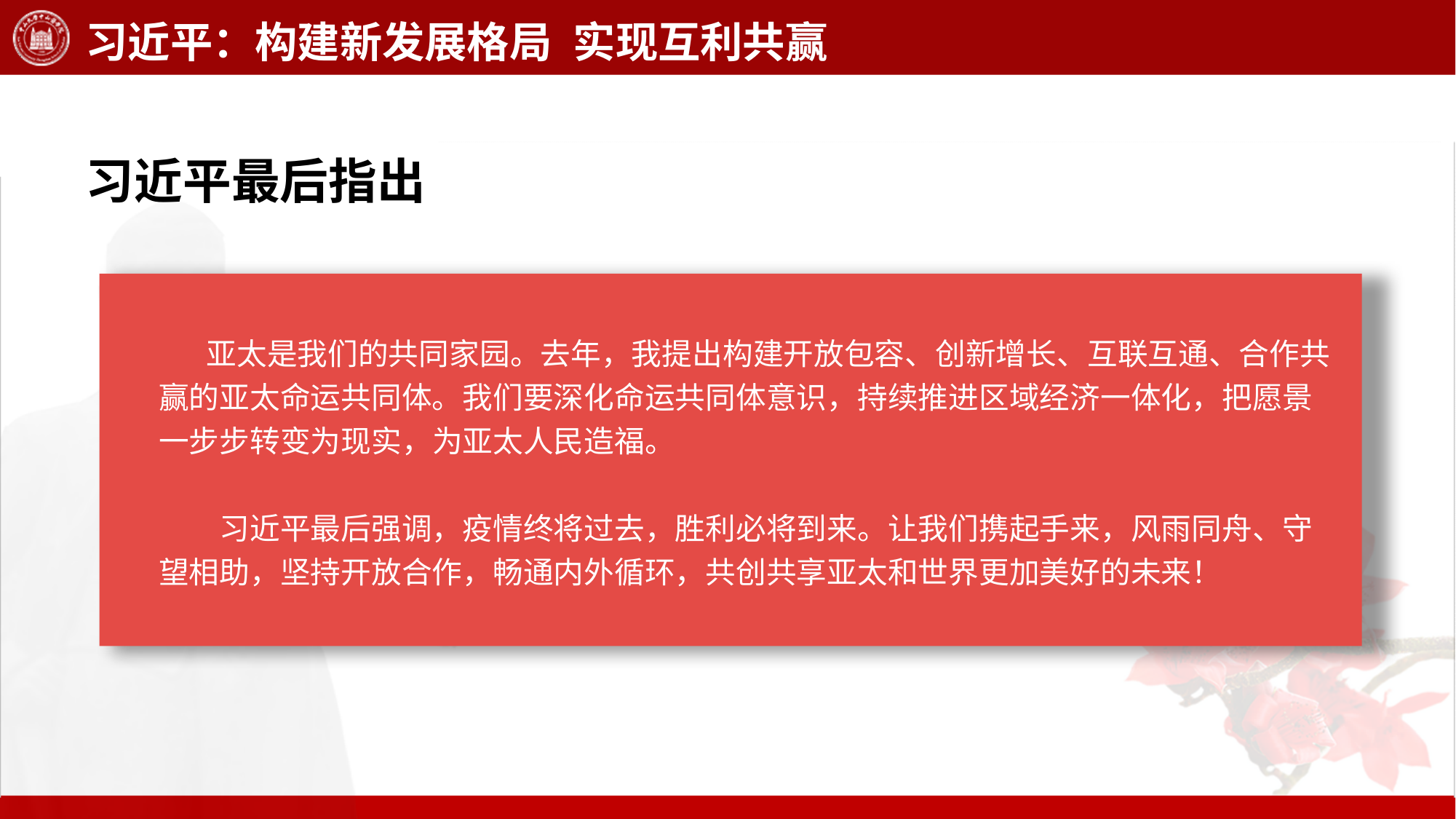

习近平：构建新发展格局 实现互利共赢
习近平最后指出

      亚太是我们的共同家园。去年，我提出构建开放包容、创新增长、互联互通、合作共赢的亚太命运共同体。我们要深化命运共同体意识，持续推进区域经济一体化，把愿景一步步转变为现实，为亚太人民造福。

　　习近平最后强调，疫情终将过去，胜利必将到来。让我们携起手来，风雨同舟、守望相助，坚持开放合作，畅通内外循环，共创共享亚太和世界更加美好的未来！